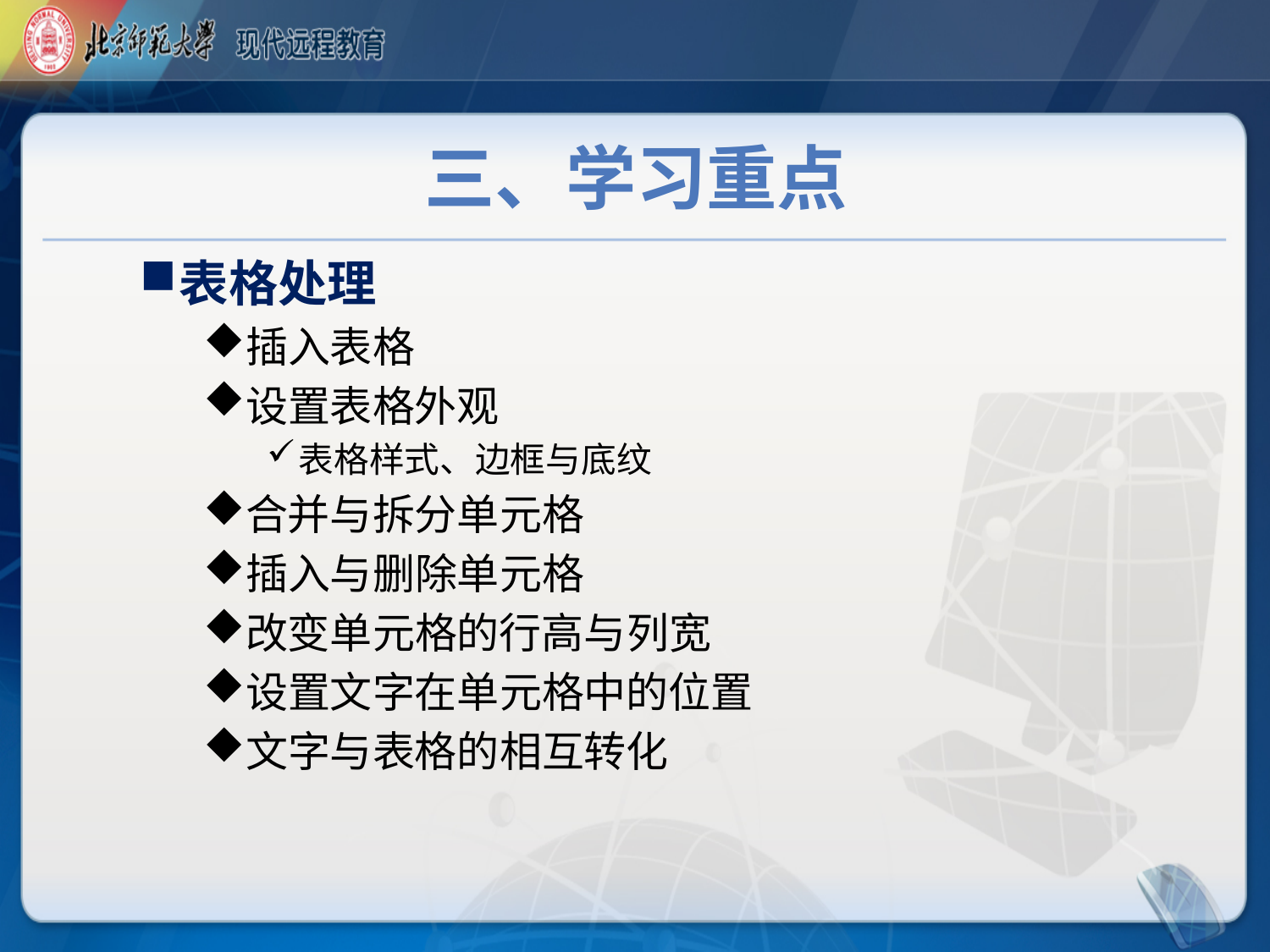

# 三、学习重点
表格处理
插入表格
设置表格外观
表格样式、边框与底纹
合并与拆分单元格
插入与删除单元格
改变单元格的行高与列宽
设置文字在单元格中的位置
文字与表格的相互转化